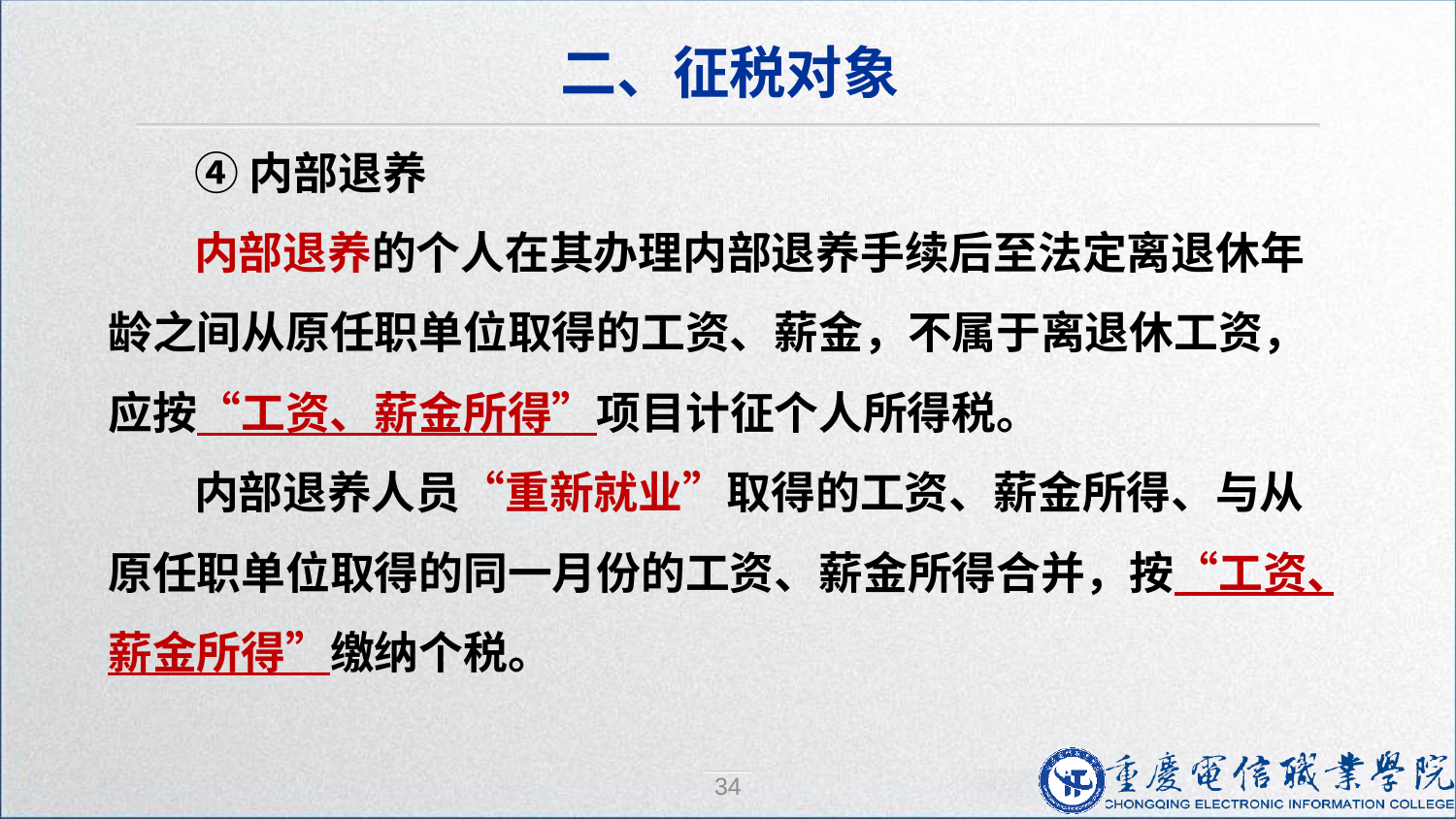

二、征税对象
④内部退养
内部退养的个人在其办理内部退养手续后至法定离退休年龄之间从原任职单位取得的工资、薪金，不属于离退休工资，应按“工资、薪金所得”项目计征个人所得税。
内部退养人员“重新就业”取得的工资、薪金所得、与从原任职单位取得的同一月份的工资、薪金所得合并，按“工资、薪金所得”缴纳个税。
34